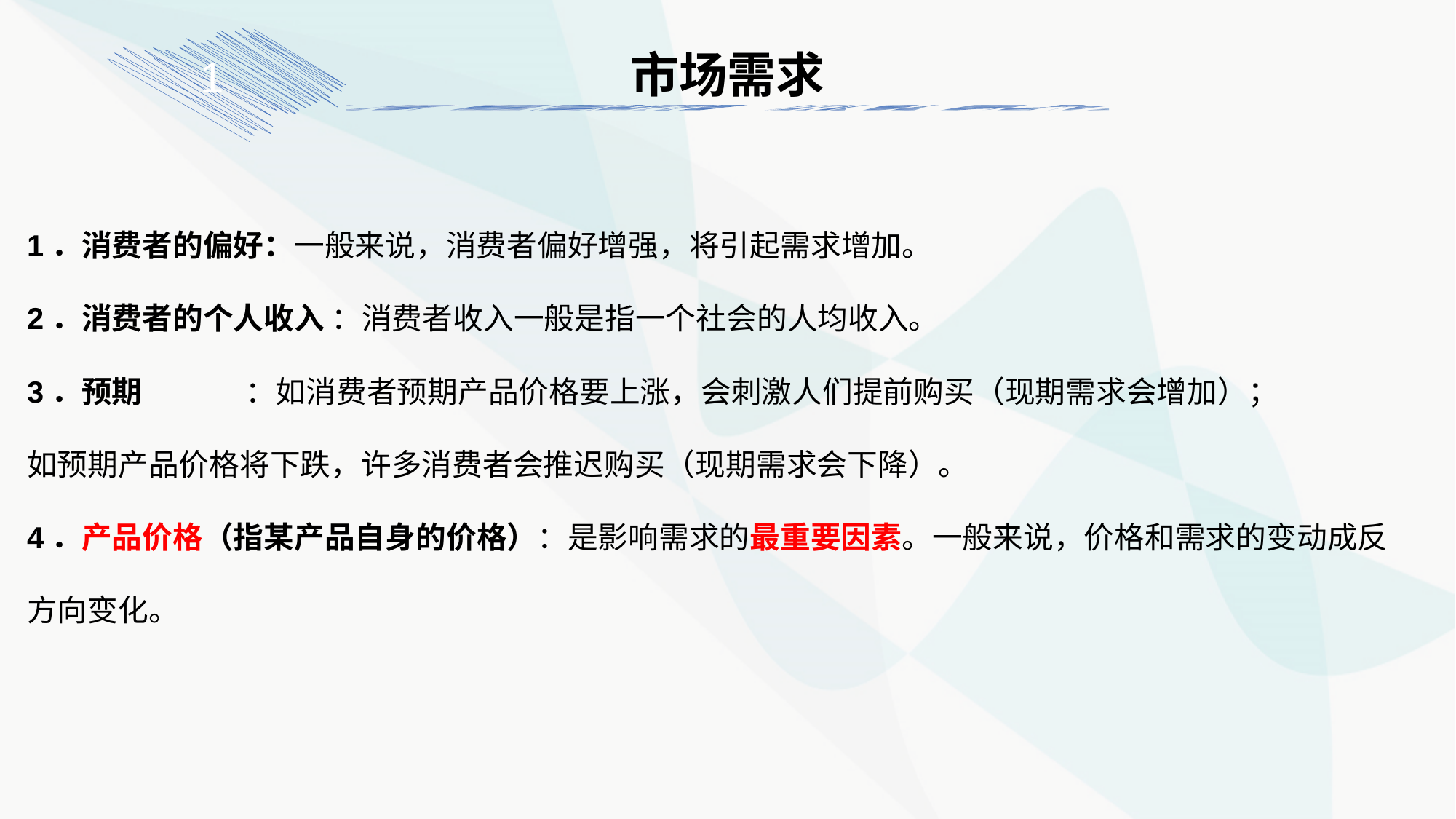

市场需求
1

1．消费者的偏好：一般来说，消费者偏好增强，将引起需求增加。
2．消费者的个人收入 ：消费者收入一般是指一个社会的人均收入。
3．预期	：如消费者预期产品价格要上涨，会刺激人们提前购买（现期需求会增加）；
如预期产品价格将下跌，许多消费者会推迟购买（现期需求会下降）。
4．产品价格（指某产品自身的价格）：是影响需求的最重要因素。一般来说，价格和需求的变动成反方向变化。